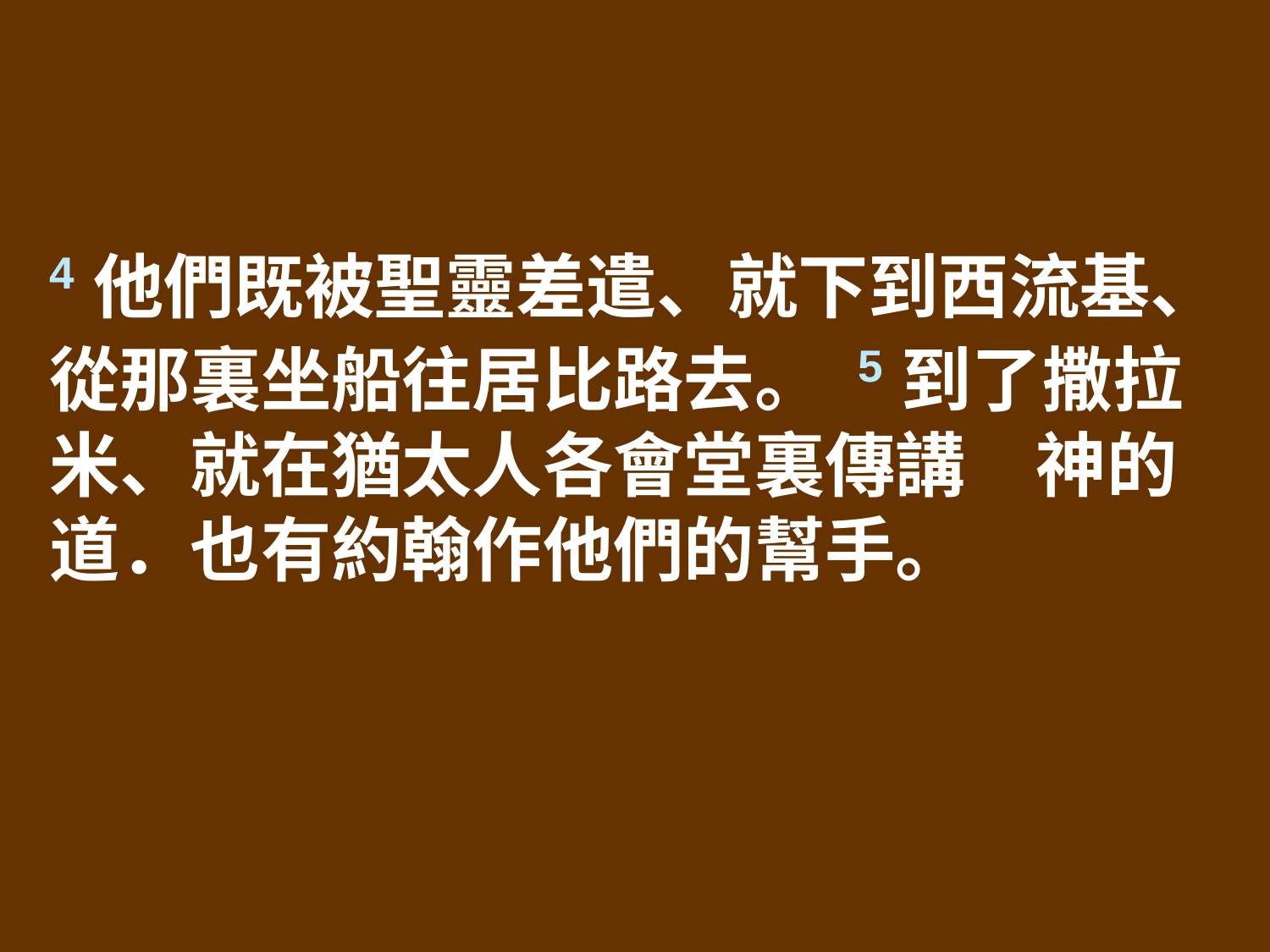

4他們既被聖靈差遣、就下到西流基、從那裏坐船往居比路去。 5到了撒拉米、就在猶太人各會堂裏傳講　神的道．也有約翰作他們的幫手。